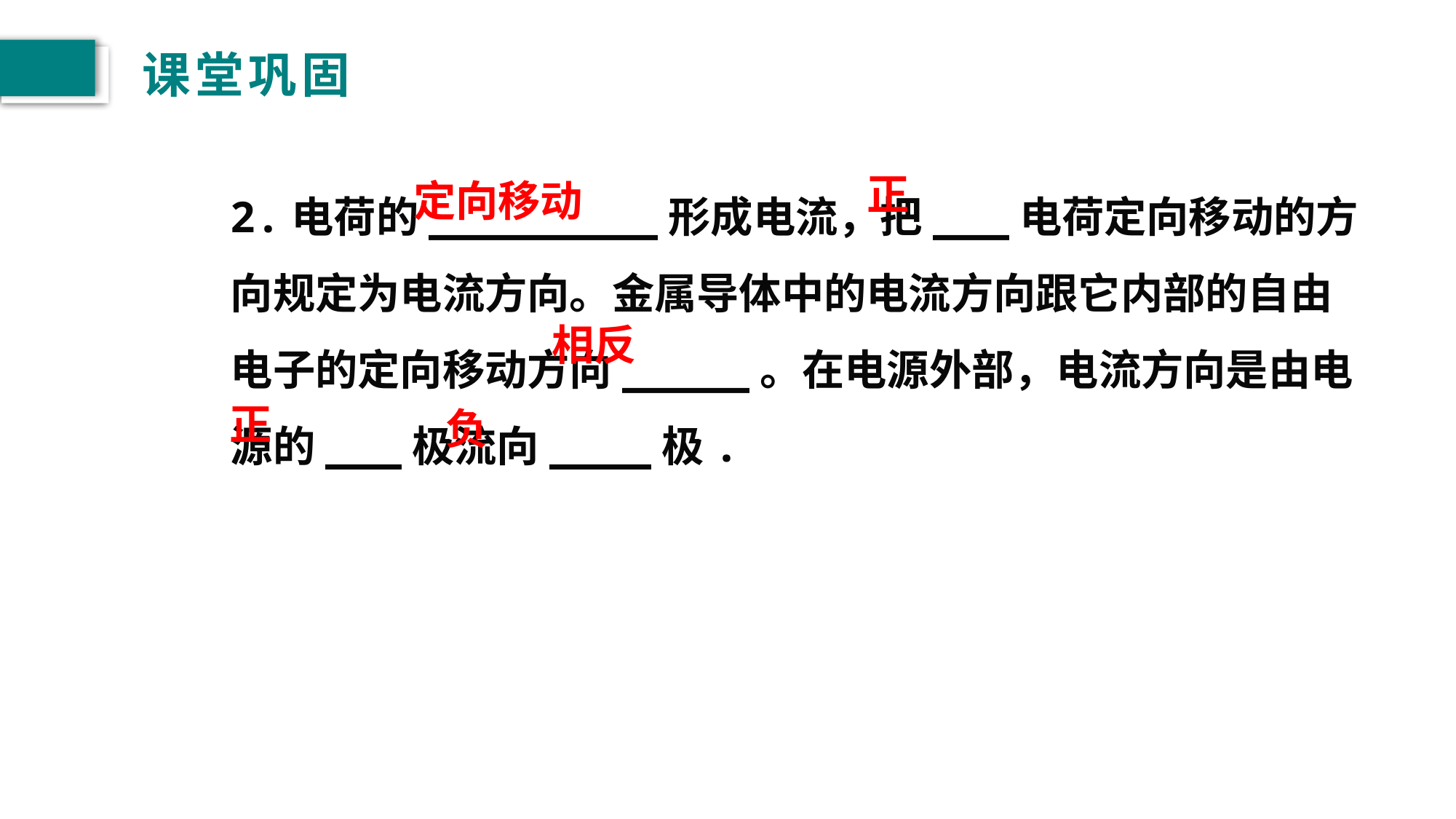

# 课堂巩固
2.电荷的_________形成电流，把___电荷定向移动的方向规定为电流方向。金属导体中的电流方向跟它内部的自由电子的定向移动方向_____。在电源外部，电流方向是由电源的___极流向____极.
正
定向移动
相反
正
负